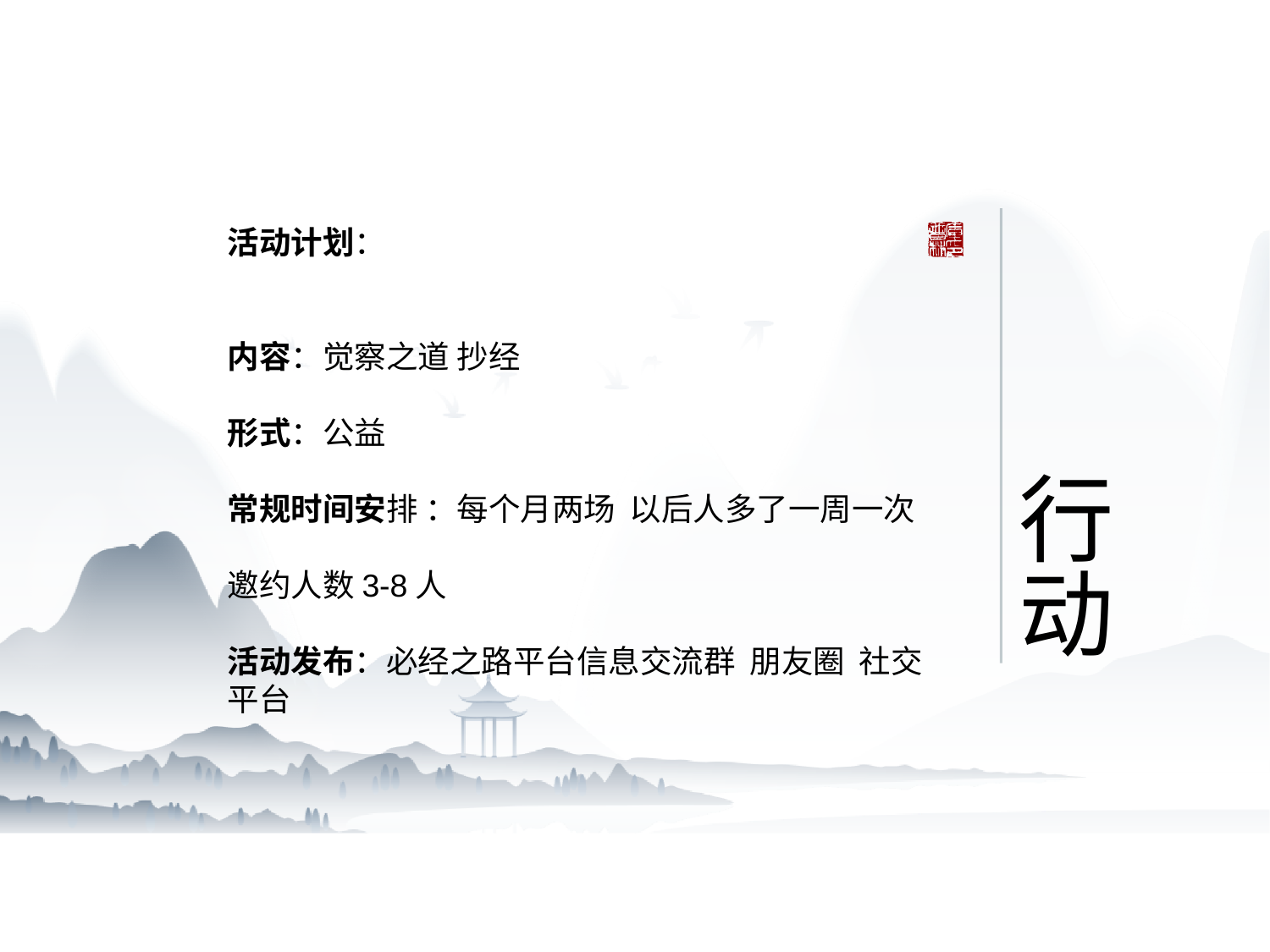

行动
活动计划：

内容：觉察之道 抄经

形式：公益

常规时间安排 ：每个月两场  以后人多了一周一次

邀约人数3-8人

活动发布：必经之路平台信息交流群  朋友圈  社交平台